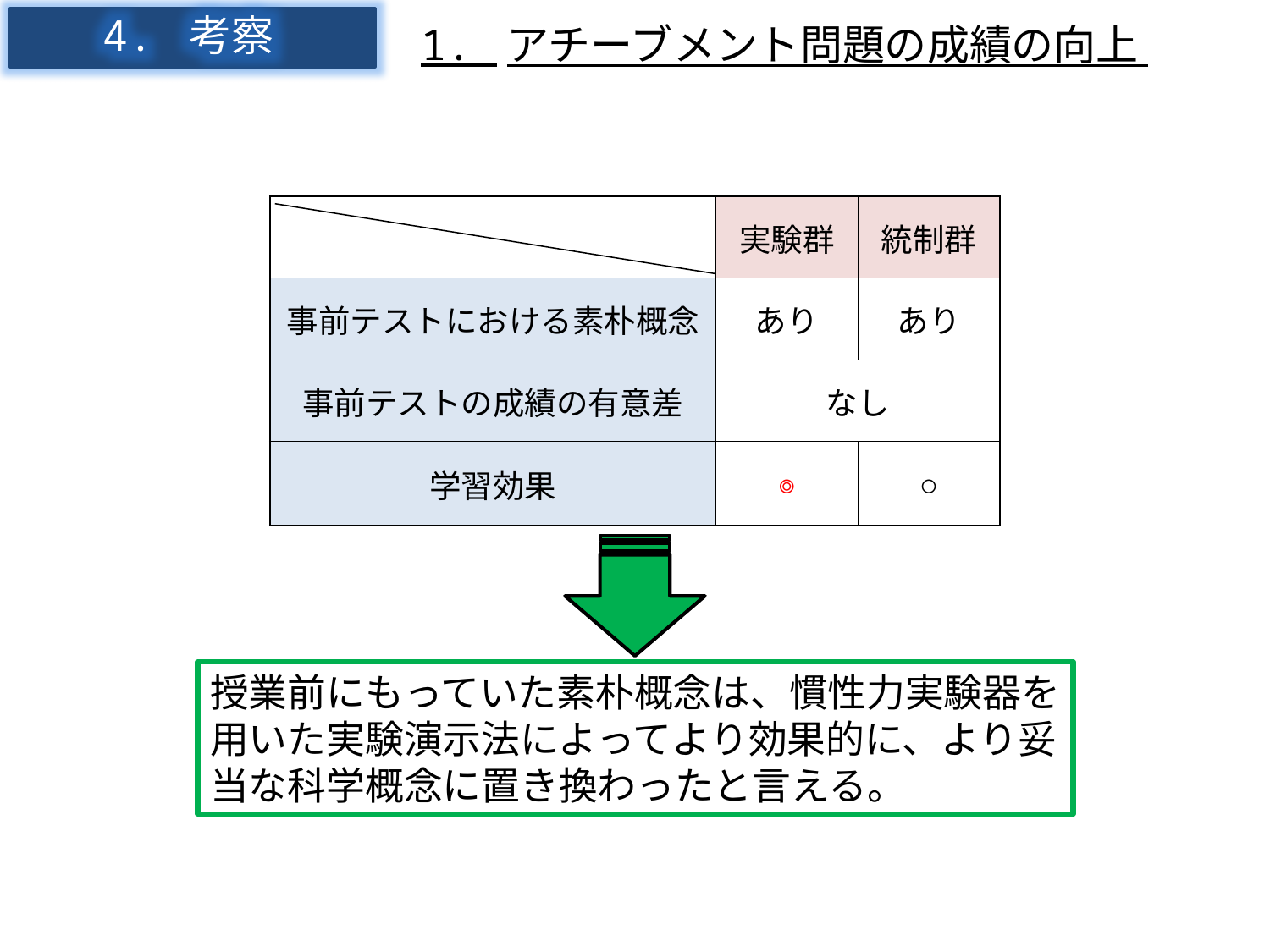

4. 考察

1. アチーブメント問題の成績の向上
|  | 実験群 | 統制群 |
| --- | --- | --- |
| 事前テストにおける素朴概念 | あり | あり |
| 事前テストの成績の有意差 | なし |  |
| 学習効果 | ◎ | ○ |

授業前にもっていた素朴概念は、慣性力実験器を
用いた実験演示法によってより効果的に、より妥
当な科学概念に置き換わったと言える。